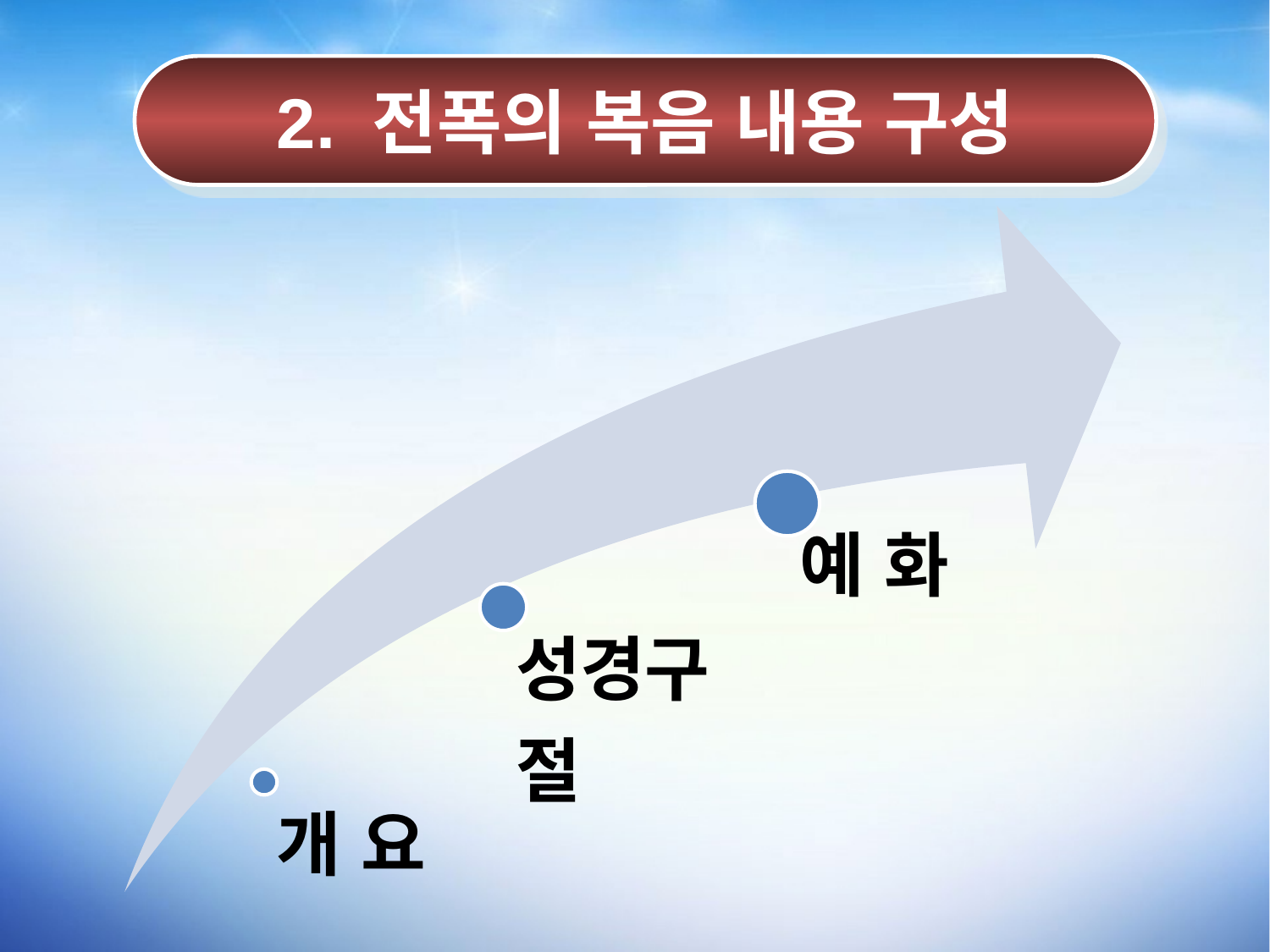

2. 전폭의 복음 내용 구성
개 요
성경구절
예 화